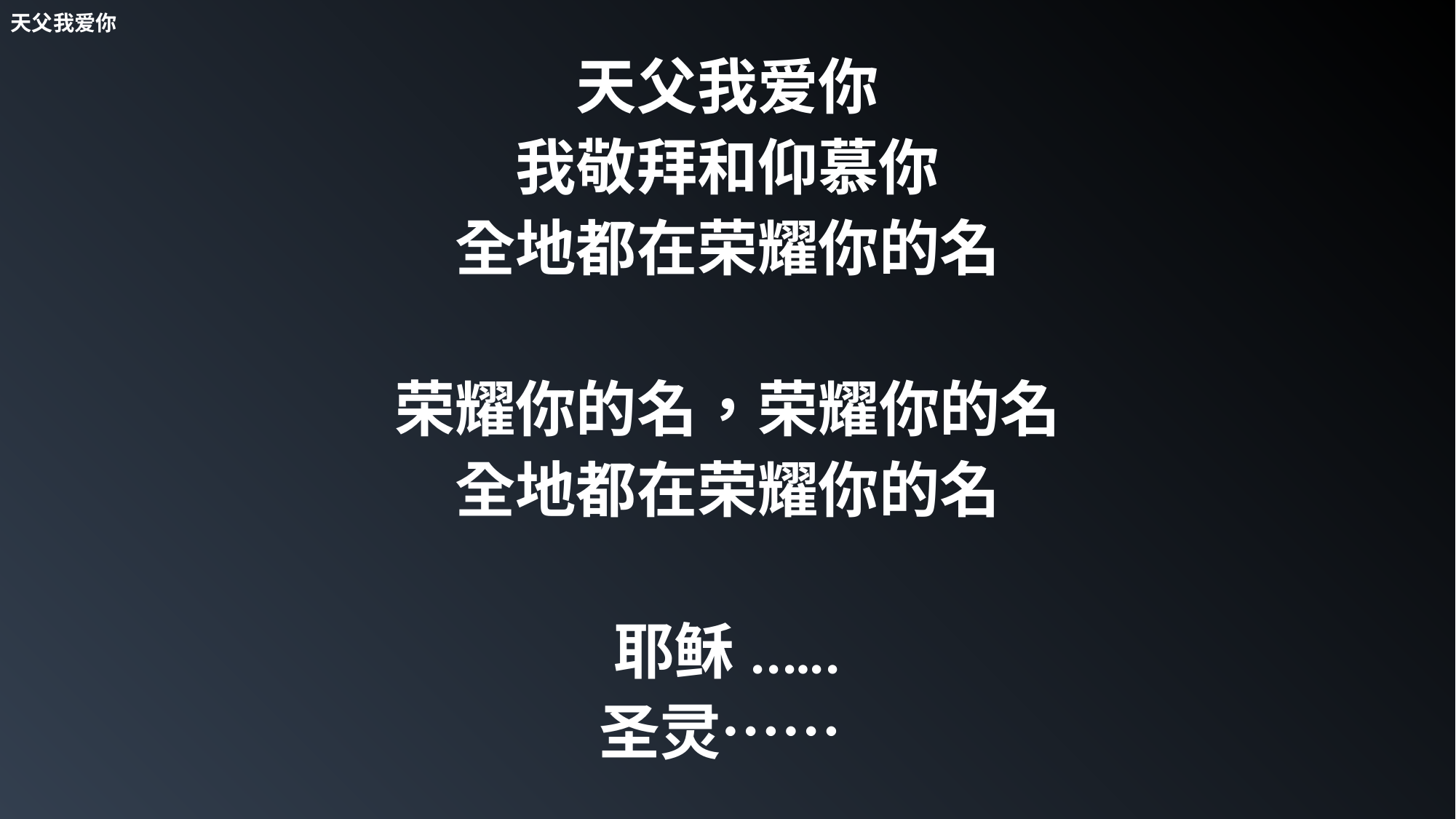

天父我爱你
天父我爱你
我敬拜和仰慕你
全地都在荣耀你的名

荣耀你的名，荣耀你的名
全地都在荣耀你的名

耶稣..….
圣灵……